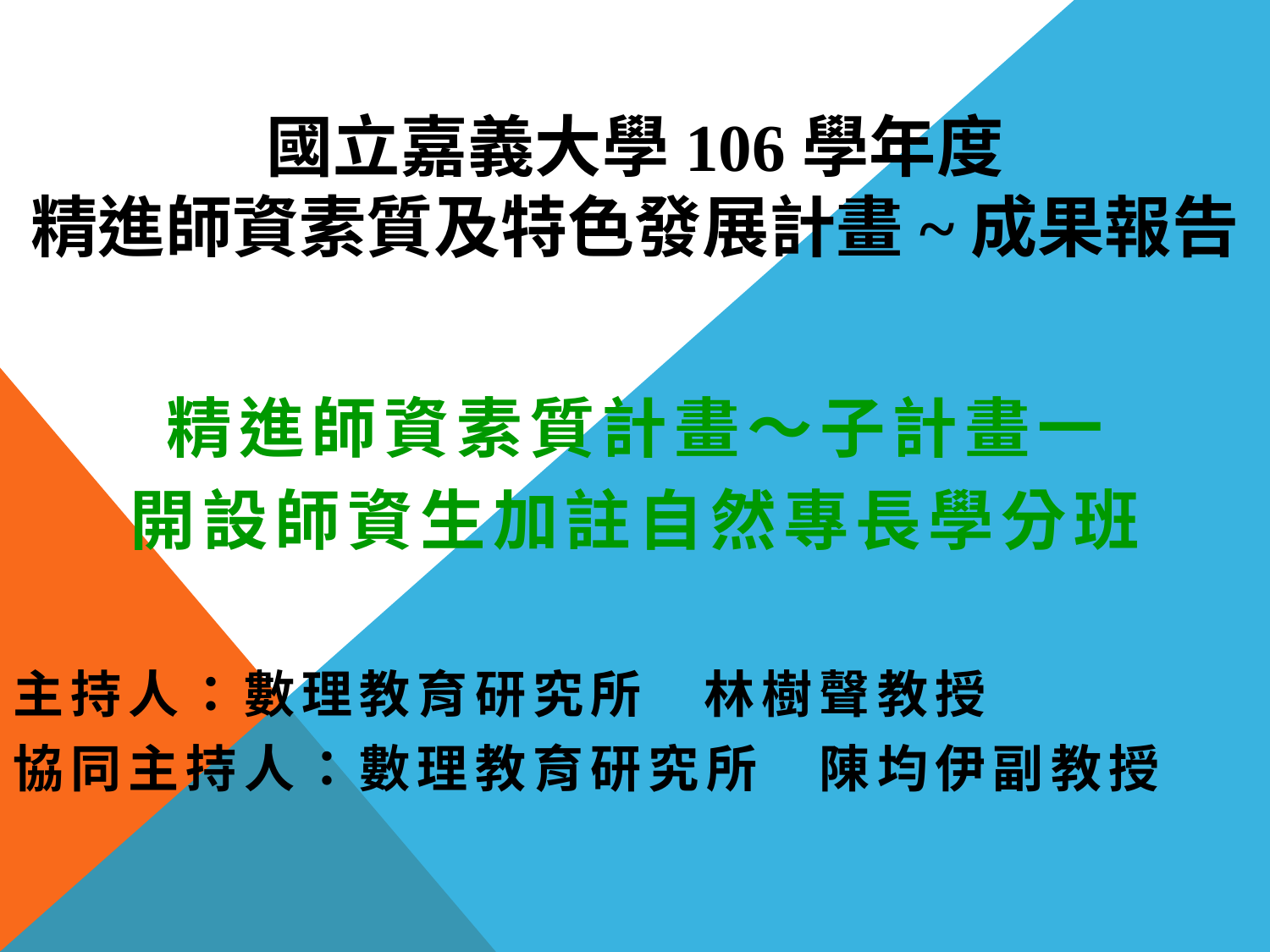

# 國立嘉義大學106學年度 精進師資素質及特色發展計畫~成果報告
精進師資素質計畫～子計畫一
開設師資生加註自然專長學分班

主持人：數理教育研究所   林樹聲教授
協同主持人：數理教育研究所   陳均伊副教授